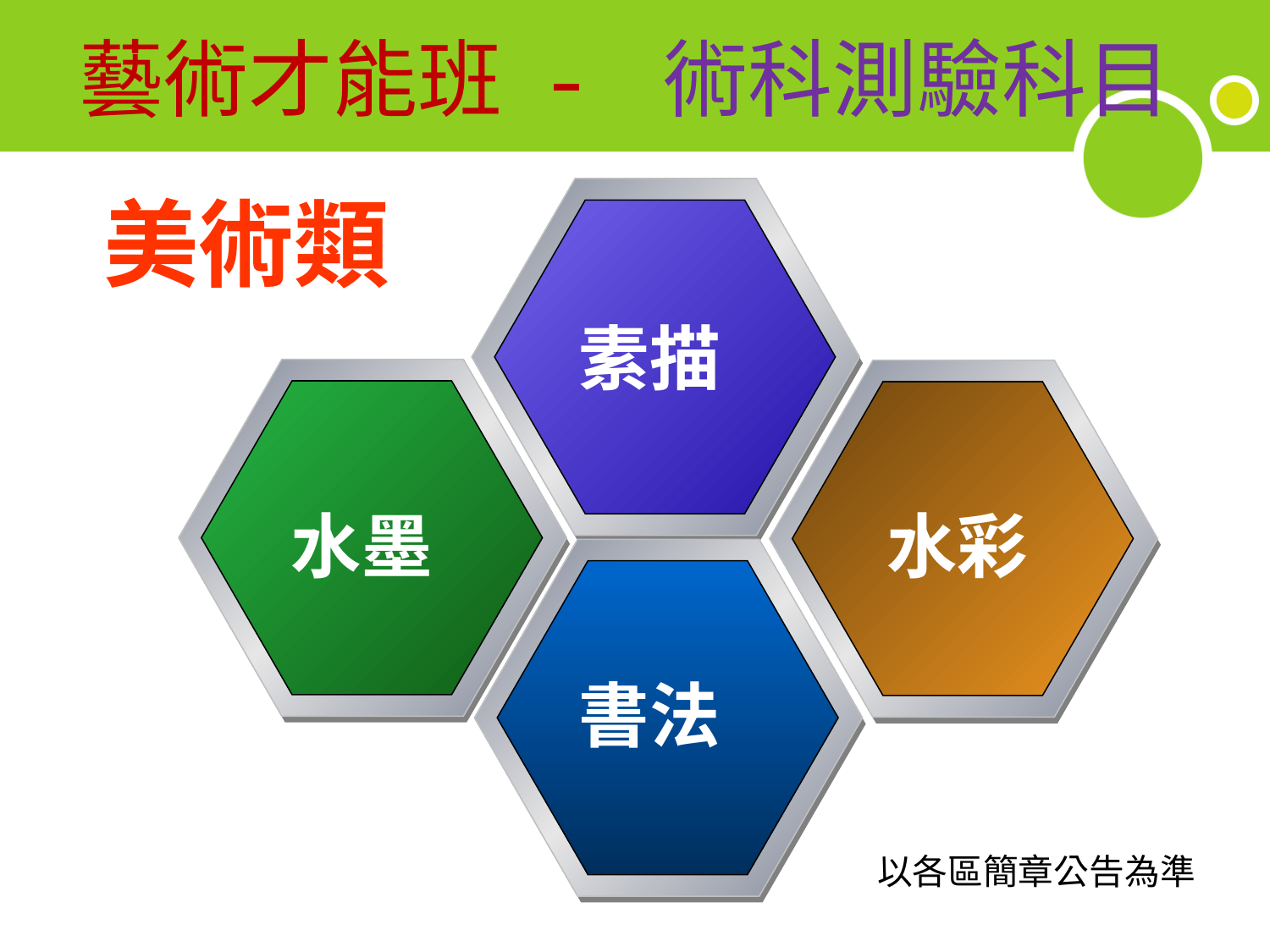

# 藝術才能班 - 術科測驗科目
美術類

素描

水墨
水彩

書法
以各區簡章公告為準